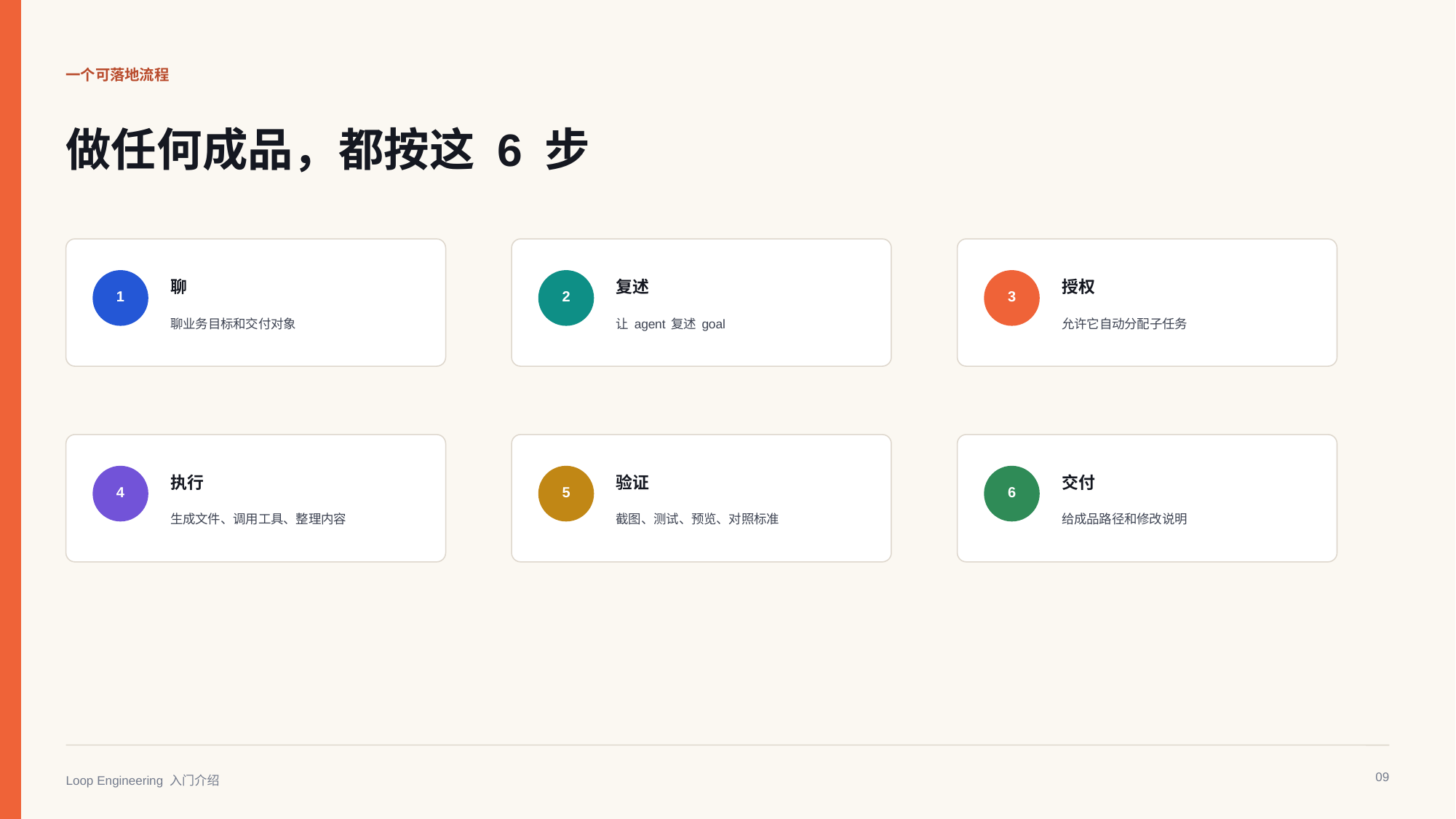

一个可落地流程
做任何成品，都按这 6 步

聊

复述

授权
1
2
3
聊业务目标和交付对象
让 agent 复述 goal
允许它自动分配子任务

执行

验证

交付
4
5
6
生成文件、调用工具、整理内容
截图、测试、预览、对照标准
给成品路径和修改说明

Loop Engineering 入门介绍
09